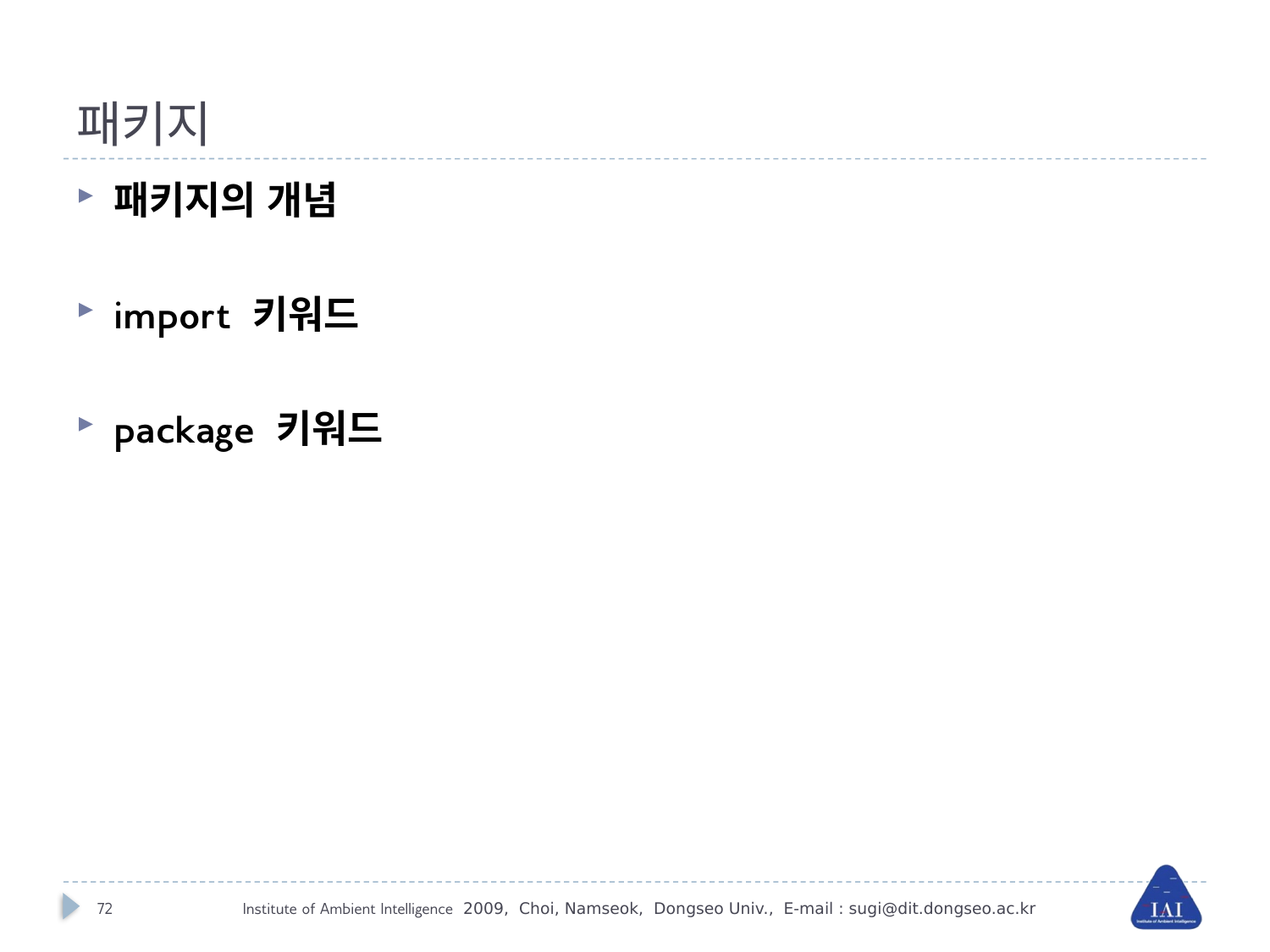

# 패키지
패키지의 개념

import 키워드

package 키워드